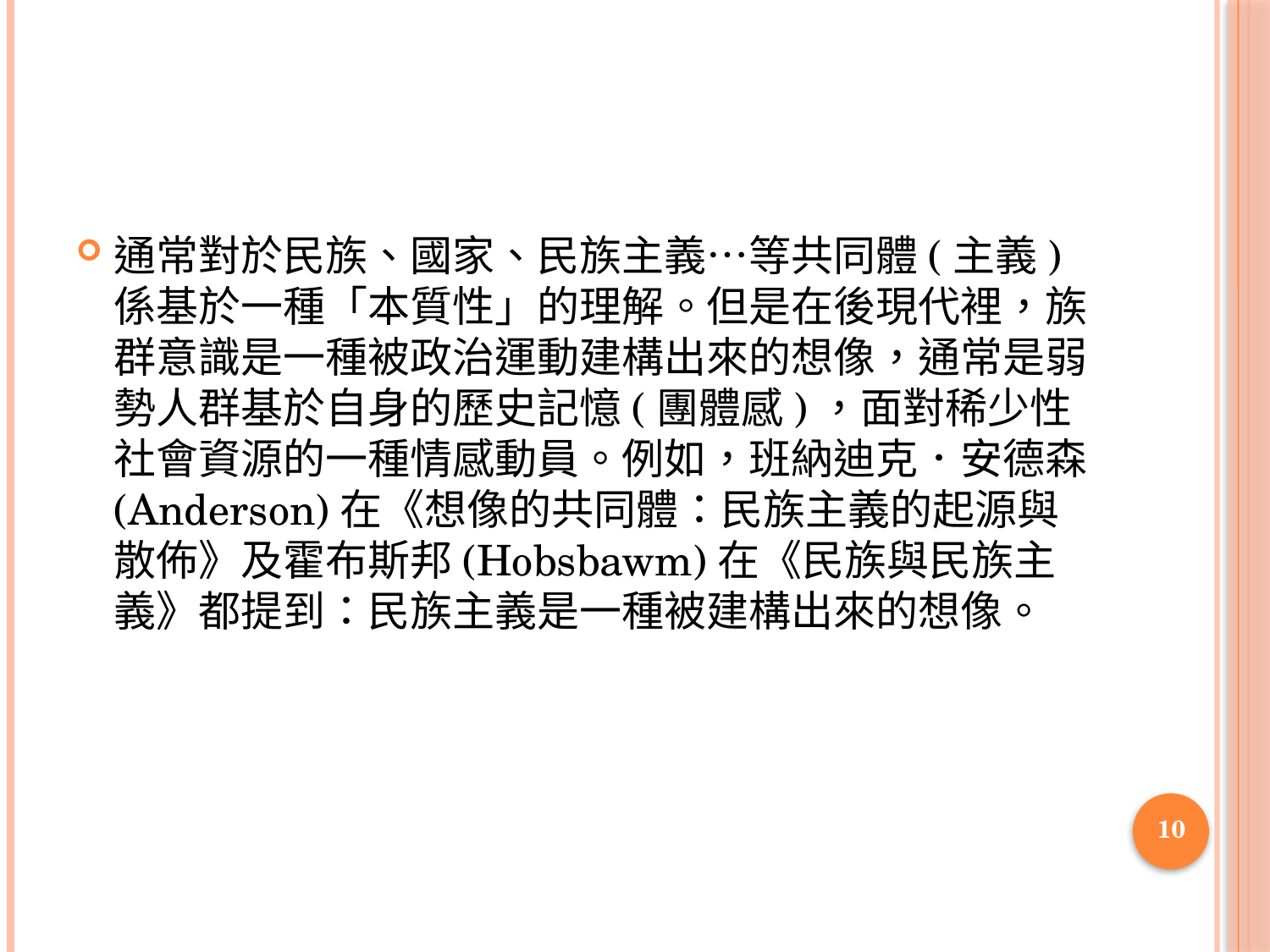

#
通常對於民族、國家、民族主義…等共同體(主義)係基於一種「本質性」的理解。但是在後現代裡，族群意識是一種被政治運動建構出來的想像，通常是弱勢人群基於自身的歷史記憶(團體感)，面對稀少性社會資源的一種情感動員。例如，班納迪克．安德森(Anderson)在《想像的共同體：民族主義的起源與散佈》及霍布斯邦(Hobsbawm)在《民族與民族主義》都提到：民族主義是一種被建構出來的想像。
10